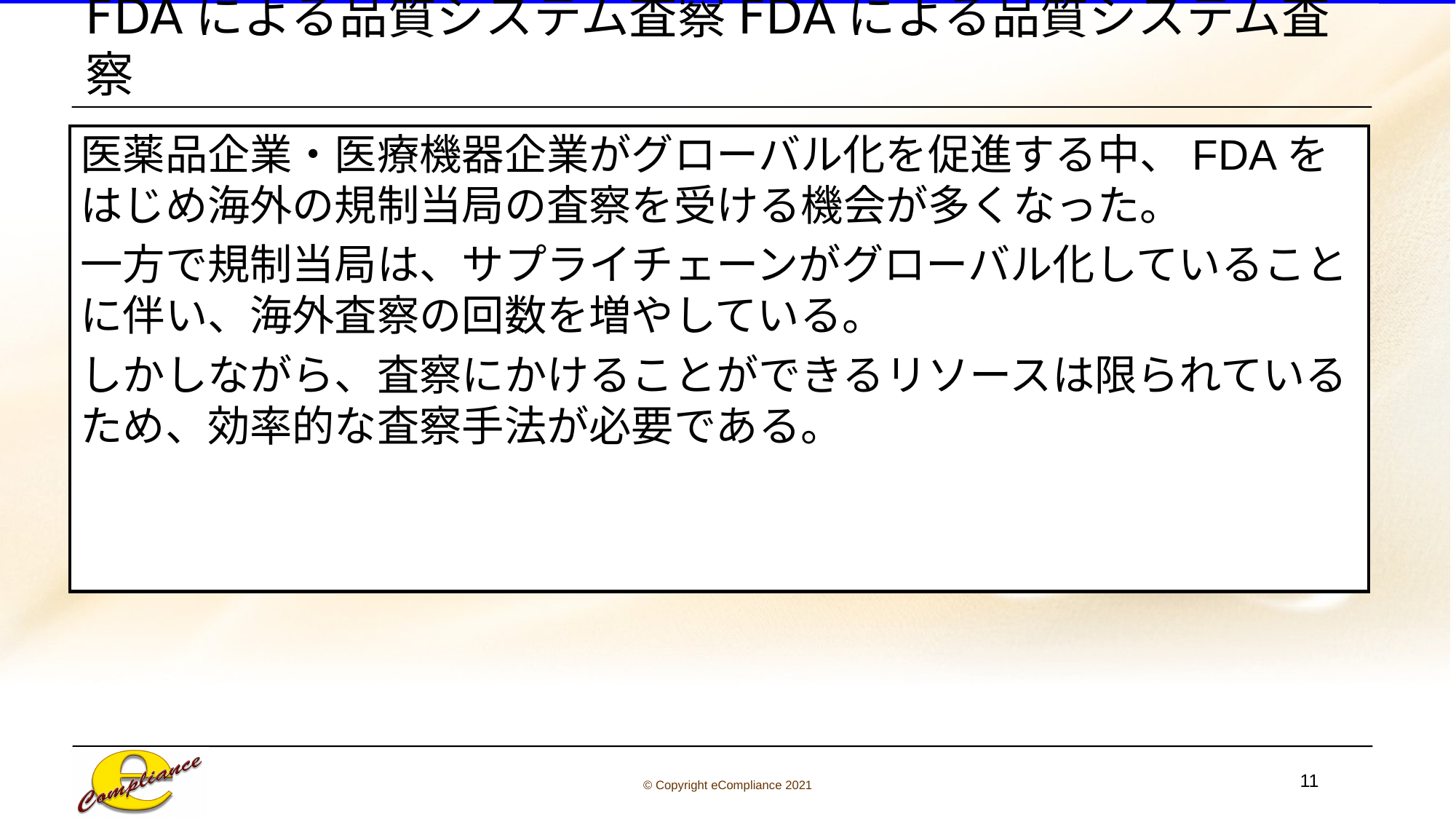

# FDAによる品質システム査察FDAによる品質システム査察
医薬品企業・医療機器企業がグローバル化を促進する中、FDAをはじめ海外の規制当局の査察を受ける機会が多くなった。
一方で規制当局は、サプライチェーンがグローバル化していることに伴い、海外査察の回数を増やしている。
しかしながら、査察にかけることができるリソースは限られているため、効率的な査察手法が必要である。